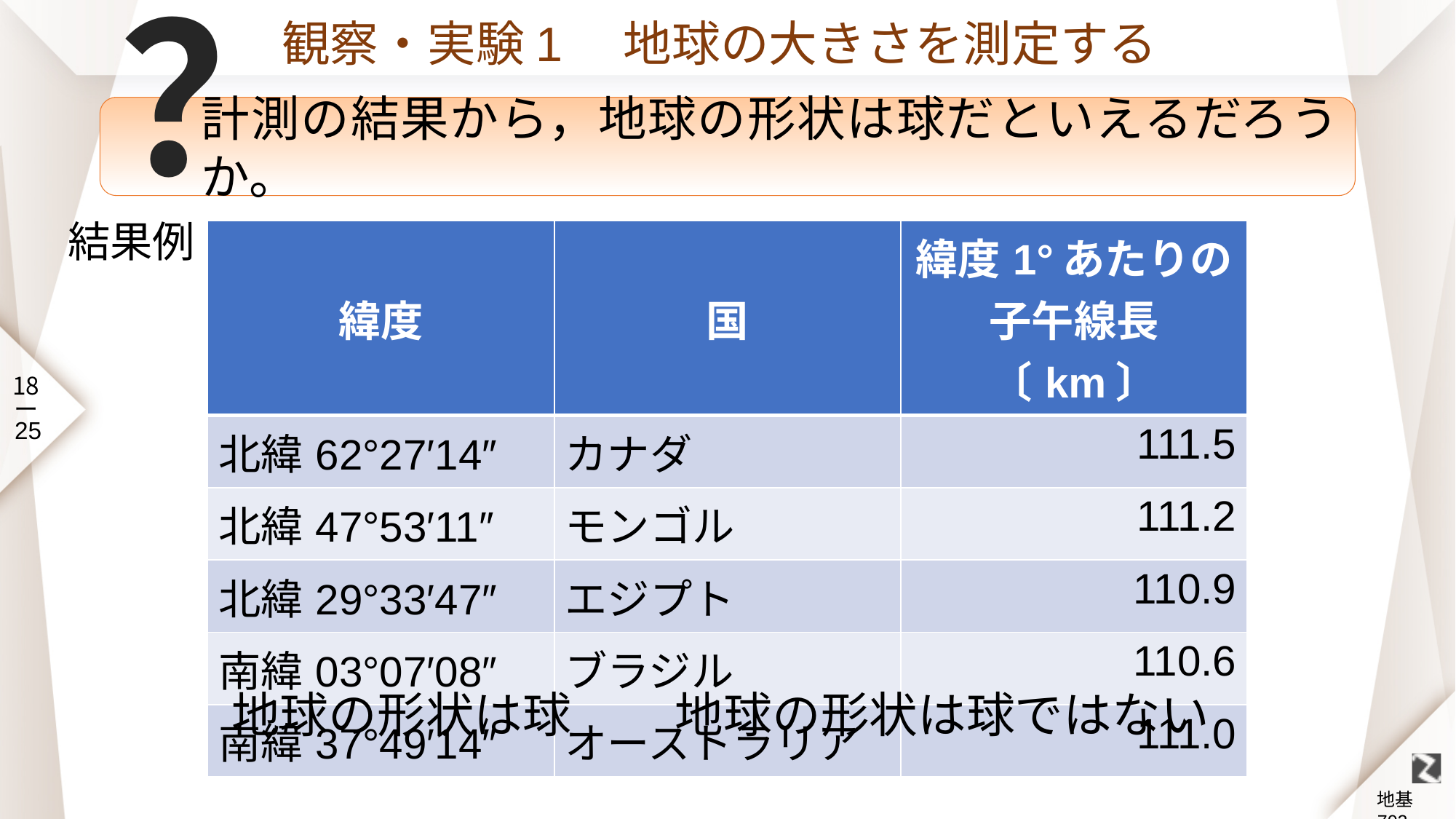

# 観察・実験1　地球の大きさを測定する
？
計測の結果から，地球の形状は球だといえるだろうか。
１章　１節　|　１　地球の形と大きさ

結果例
| 緯度 | 国 | 緯度1°あたりの子午線長〔km〕 |
| --- | --- | --- |
| 北緯62°27′14″ | カナダ | 111.5 |
| 北緯47°53′11″ | モンゴル | 111.2 |
| 北緯29°33′47″ | エジプト | 110.9 |
| 南緯03°07′08″ | ブラジル | 110.6 |
| 南緯37°49′14″ | オーストラリア | 111.0 |
地球の形状は球
地球の形状は球ではない